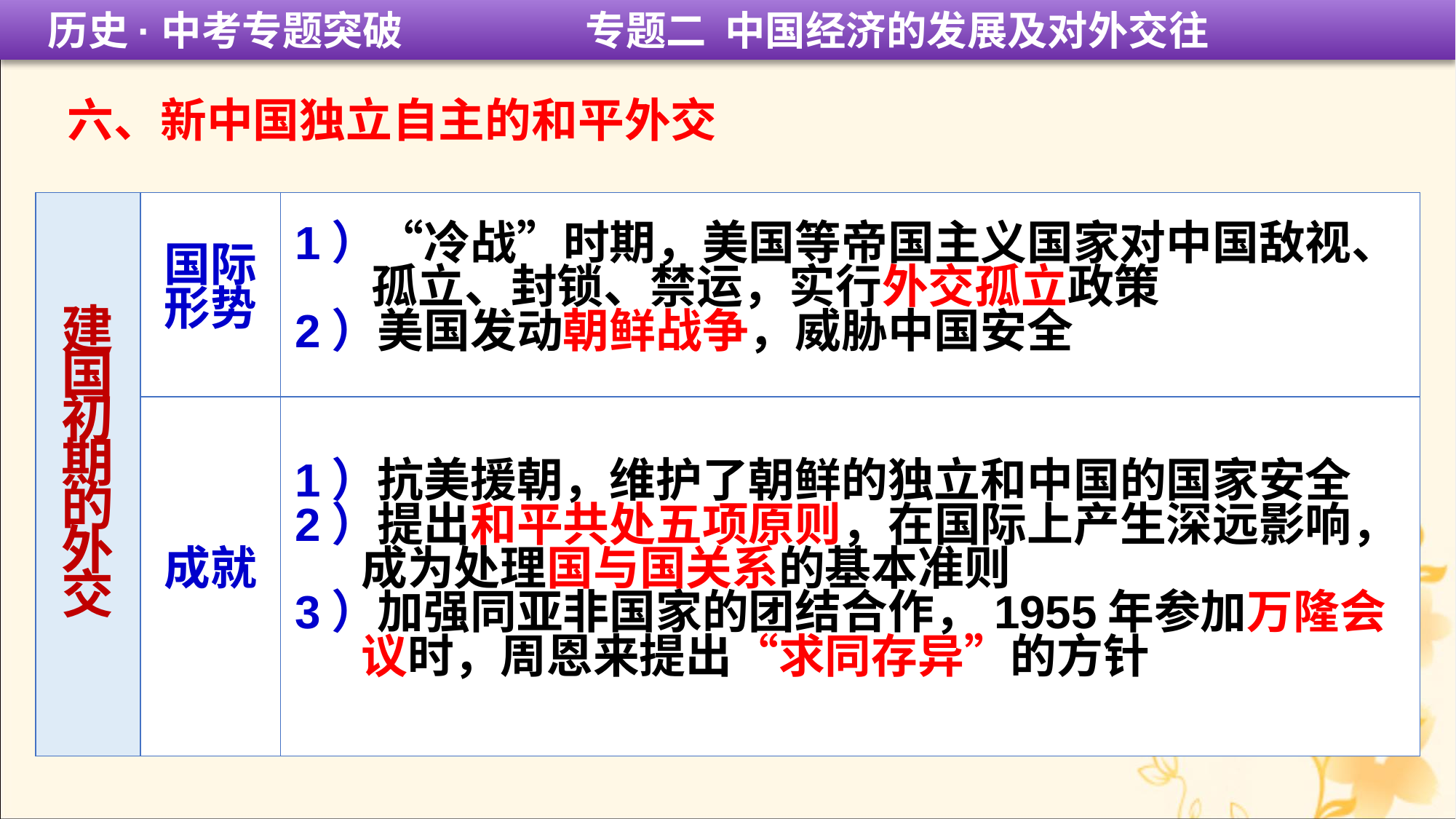

历史·中考专题突破                    专题二  中国经济的发展及对外交往
六、新中国独立自主的和平外交
| 建国初期的外交 | 国际形势 | 1）“冷战”时期，美国等帝国主义国家对中国敌视、 孤立、封锁、禁运，实行外交孤立政策 2）美国发动朝鲜战争，威胁中国安全 |
| --- | --- | --- |
|  | 成就 | 1）抗美援朝，维护了朝鲜的独立和中国的国家安全 2）提出和平共处五项原则，在国际上产生深远影响， 成为处理国与国关系的基本准则 3）加强同亚非国家的团结合作，1955年参加万隆会 议时，周恩来提出“求同存异”的方针 |